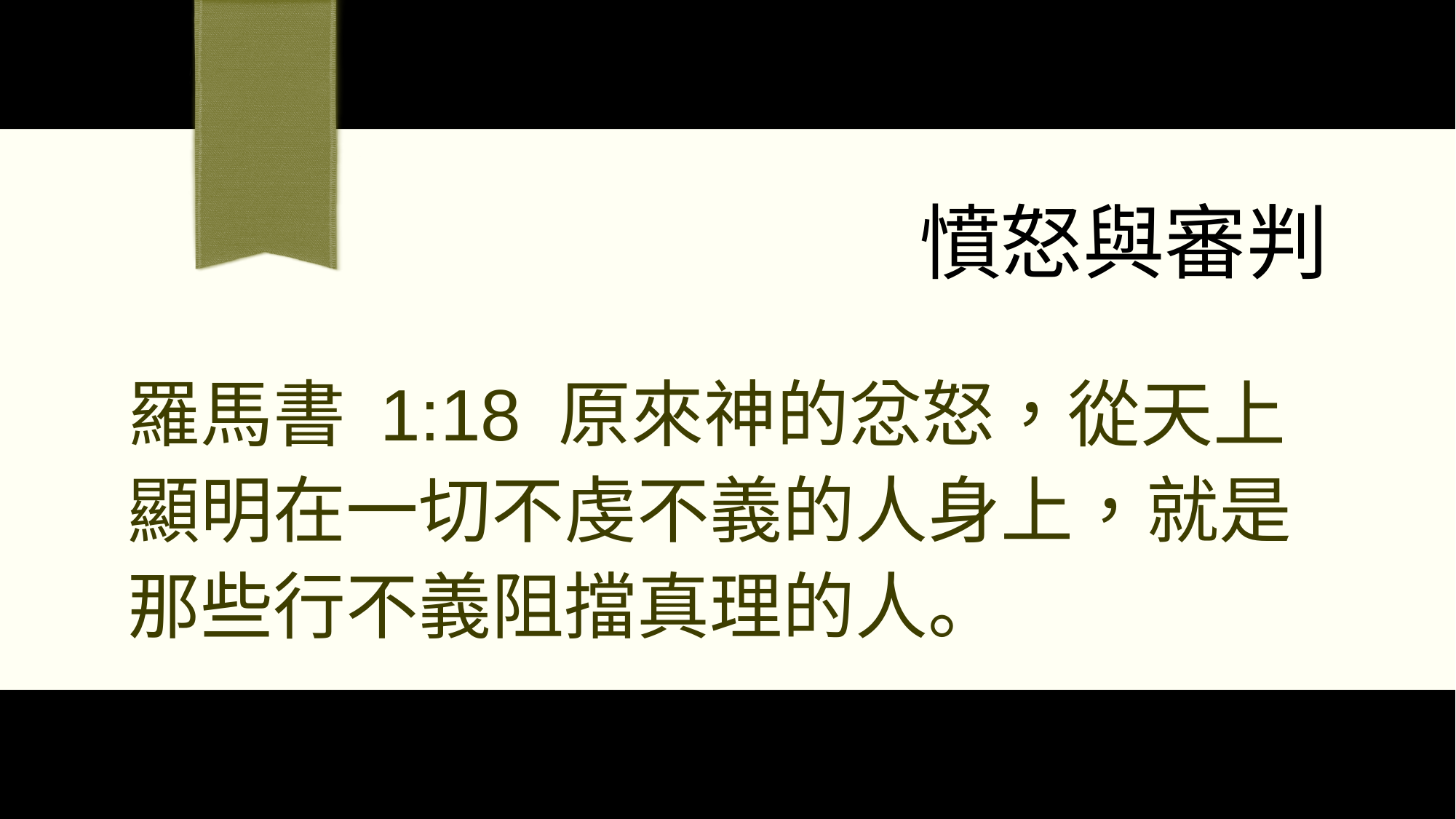

# 憤怒與審判
羅馬書 1:18 原來神的忿怒，從天上顯明在一切不虔不義的人身上，就是那些行不義阻擋真理的人。